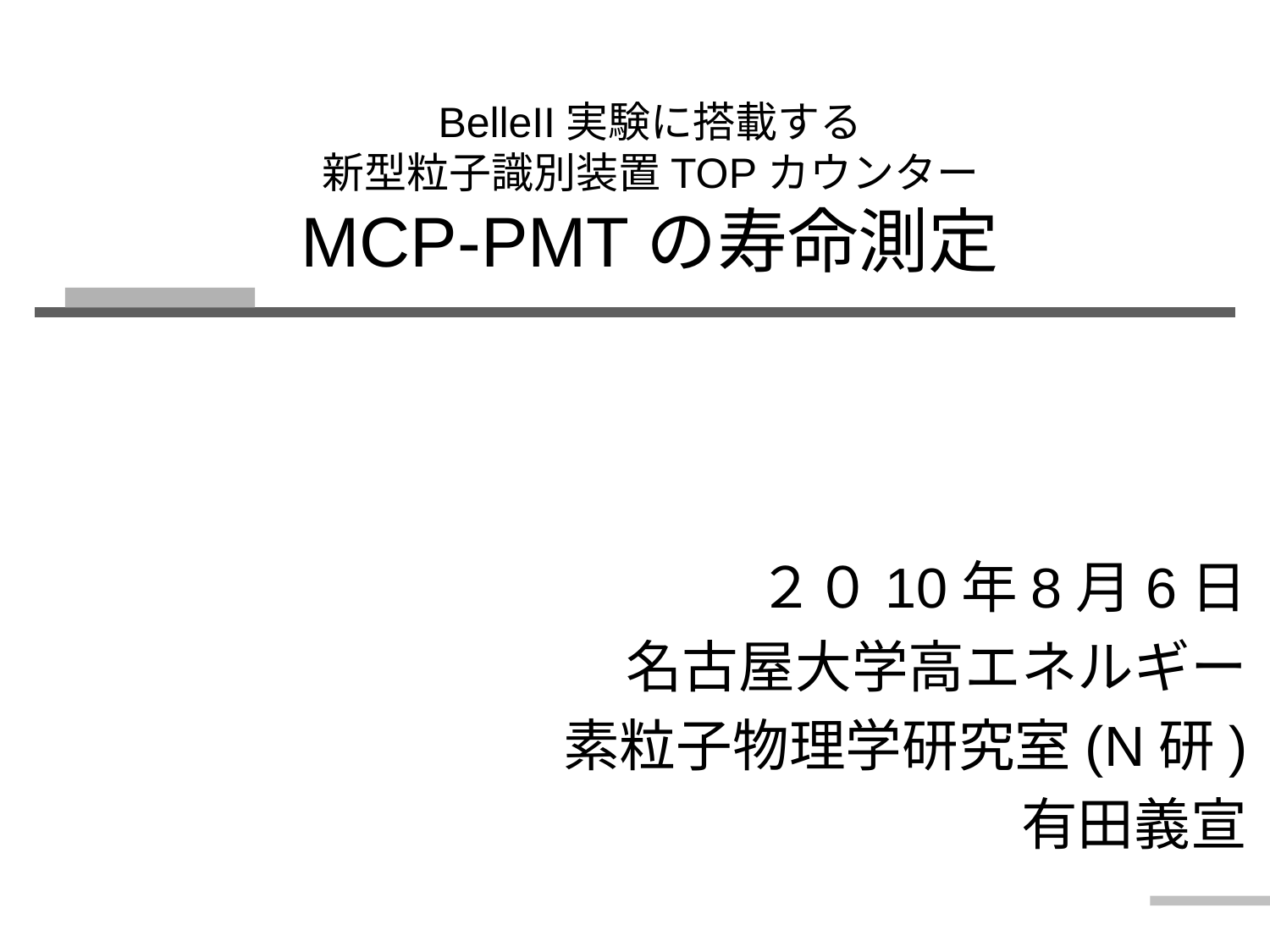

# BelleII実験に搭載する 新型粒子識別装置TOPカウンター MCP-PMTの寿命測定
２０10年8月6日
名古屋大学高エネルギー
素粒子物理学研究室(N研)
有田義宣